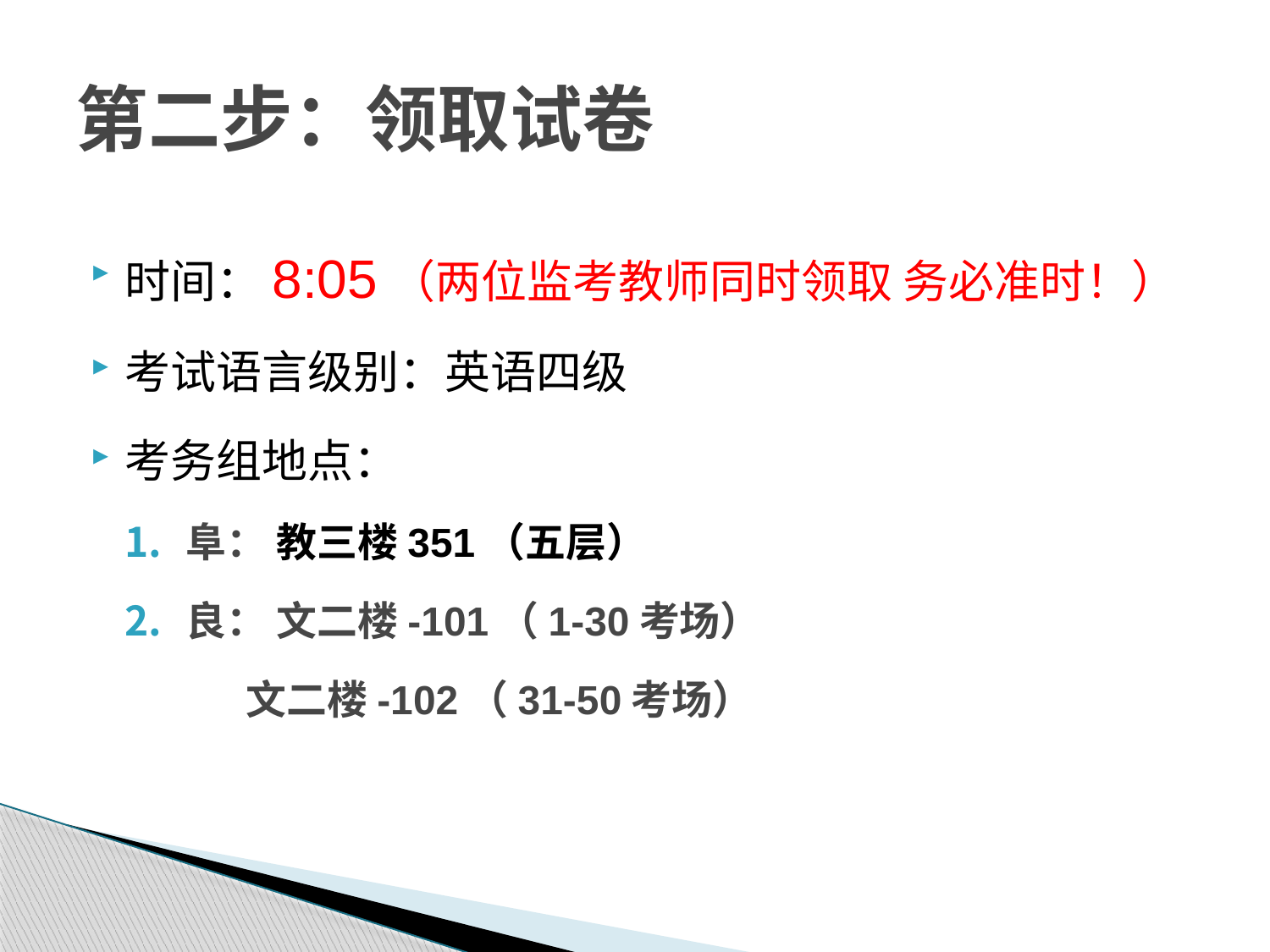

# 第二步：领取试卷
时间：8:05（两位监考教师同时领取 务必准时！）
考试语言级别：英语四级
考务组地点：
阜： 教三楼351（五层）
良： 文二楼-101（1-30考场）
            文二楼-102（31-50考场）